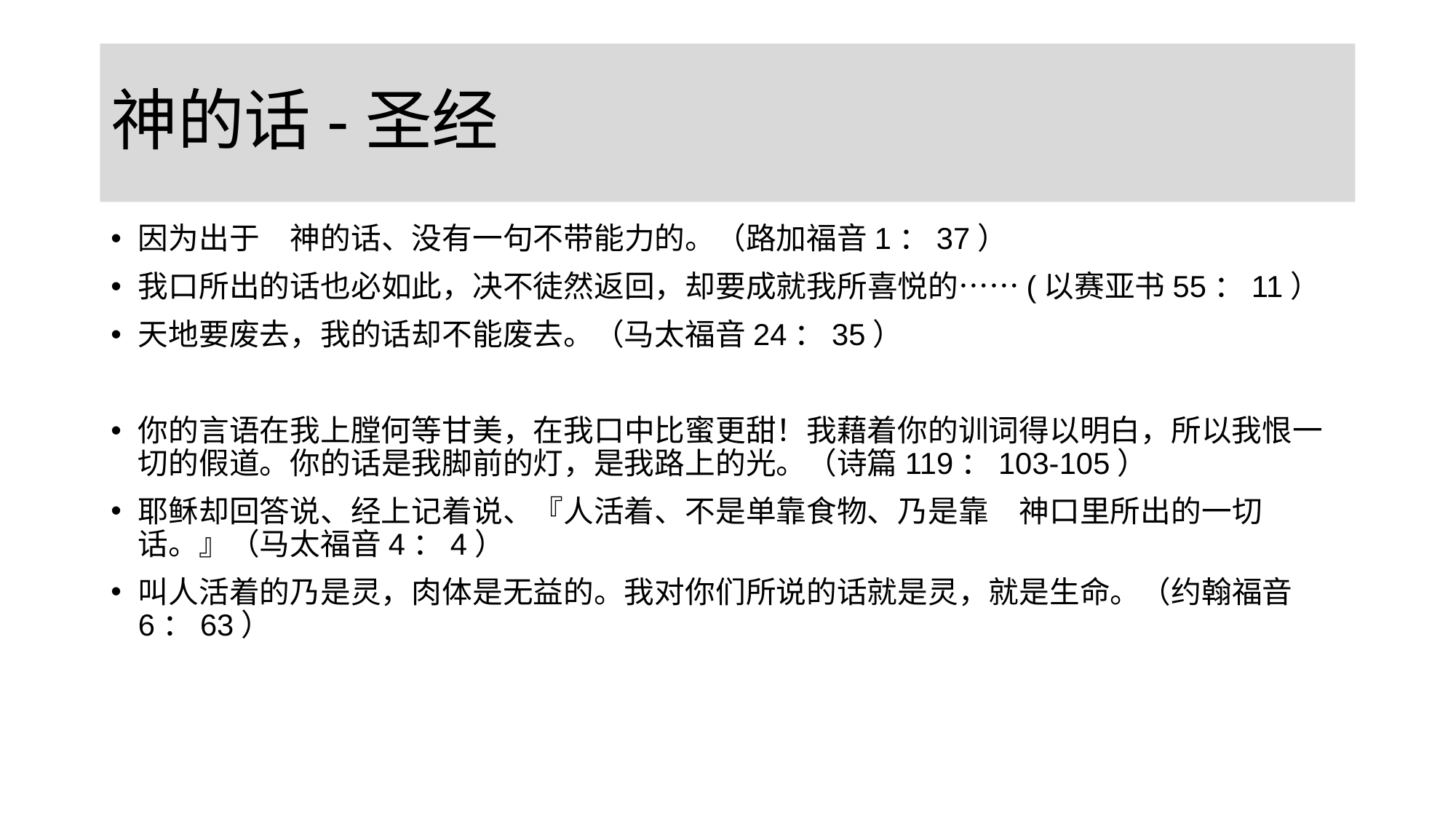

# 神的话-圣经
因为出于　神的话、没有一句不带能力的。（路加福音1：37）
我口所出的话也必如此，决不徒然返回，却要成就我所喜悦的……(以赛亚书55：11）
天地要废去，我的话却不能废去。（马太福音24：35）

你的言语在我上膛何等甘美，在我口中比蜜更甜！我藉着你的训词得以明白，所以我恨一切的假道。你的话是我脚前的灯，是我路上的光。（诗篇119：103-105）
耶稣却回答说、经上记着说、『人活着、不是单靠食物、乃是靠　神口里所出的一切话。』（马太福音4：4）
叫人活着的乃是灵，肉体是无益的。我对你们所说的话就是灵，就是生命。（约翰福音6：63）